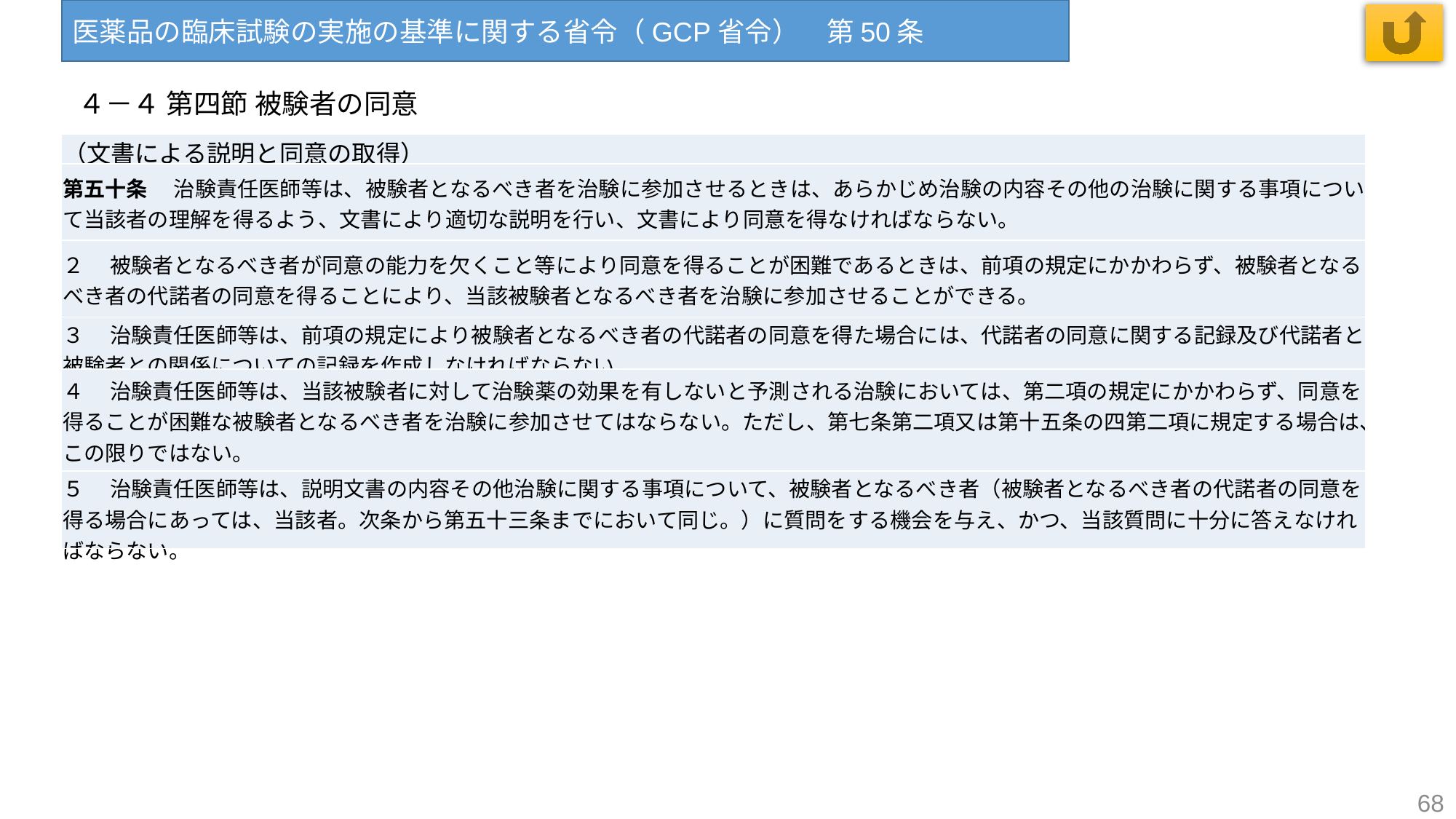

医薬品の臨床試験の実施の基準に関する省令（GCP省令）　第50条

４－４ 第四節 被験者の同意
| （文書による説明と同意の取得） |
| --- |
| 第五十条 　治験責任医師等は、被験者となるべき者を治験に参加させるときは、あらかじめ治験の内容その他の治験に関する事項について当該者の理解を得るよう、文書により適切な説明を行い、文書により同意を得なければならない。 |
| ２ 　被験者となるべき者が同意の能力を欠くこと等により同意を得ることが困難であるときは、前項の規定にかかわらず、被験者となるべき者の代諾者の同意を得ることにより、当該被験者となるべき者を治験に参加させることができる。 |
| ３ 　治験責任医師等は、前項の規定により被験者となるべき者の代諾者の同意を得た場合には、代諾者の同意に関する記録及び代諾者と被験者との関係についての記録を作成しなければならない。 |
| ４ 　治験責任医師等は、当該被験者に対して治験薬の効果を有しないと予測される治験においては、第二項の規定にかかわらず、同意を得ることが困難な被験者となるべき者を治験に参加させてはならない。ただし、第七条第二項又は第十五条の四第二項に規定する場合は、この限りではない。 |
| ５ 　治験責任医師等は、説明文書の内容その他治験に関する事項について、被験者となるべき者（被験者となるべき者の代諾者の同意を得る場合にあっては、当該者。次条から第五十三条までにおいて同じ。）に質問をする機会を与え、かつ、当該質問に十分に答えなければならない。 |